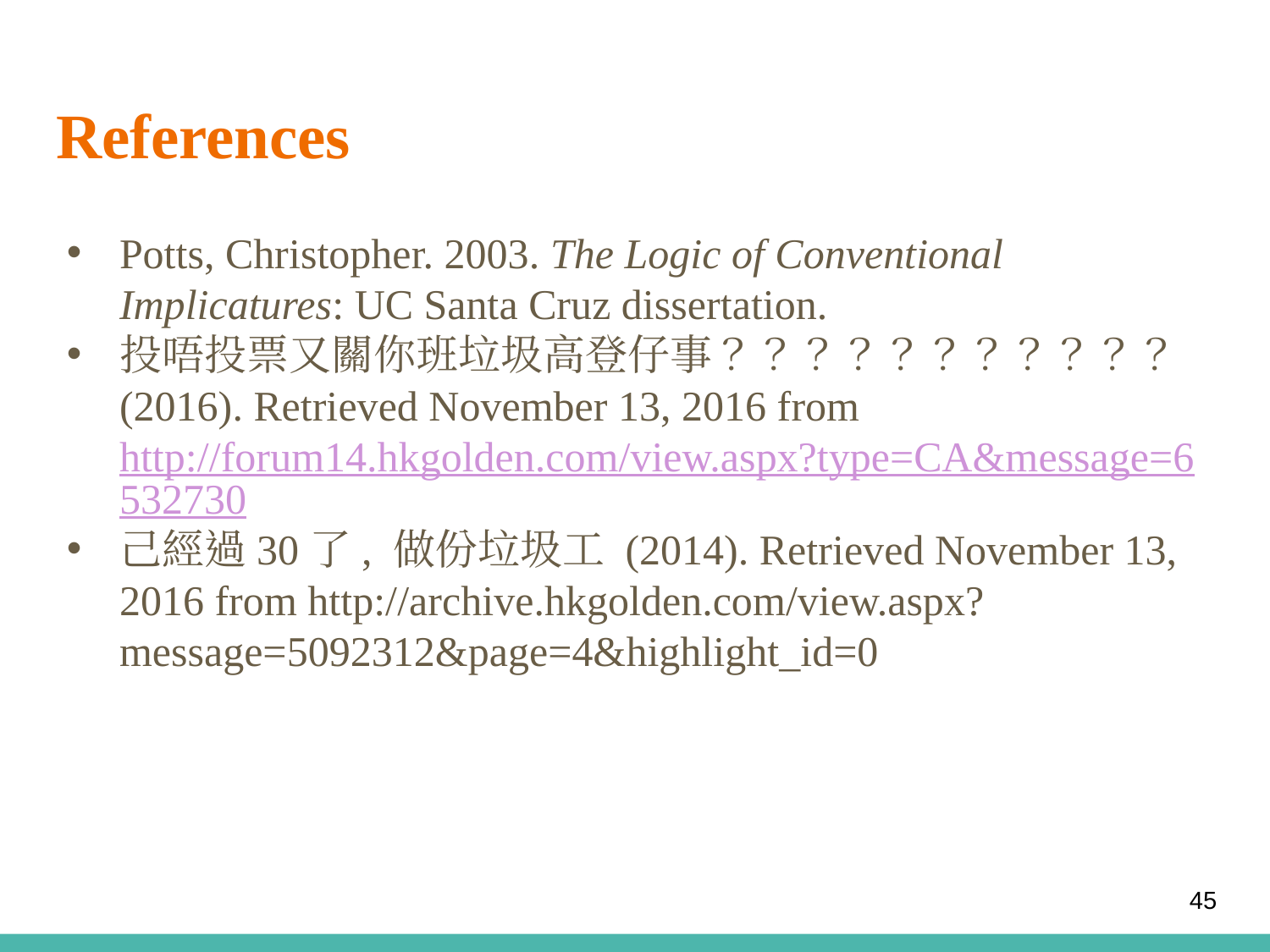

# References
Potts, Christopher. 2003. The Logic of Conventional Implicatures: UC Santa Cruz dissertation.
投唔投票又關你班垃圾高登仔事？？？？？？？？？？？ (2016). Retrieved November 13, 2016 from http://forum14.hkgolden.com/view.aspx?type=CA&message=6532730
己經過30了, 做份垃圾工 (2014). Retrieved November 13, 2016 from http://archive.hkgolden.com/view.aspx?message=5092312&page=4&highlight_id=0
45